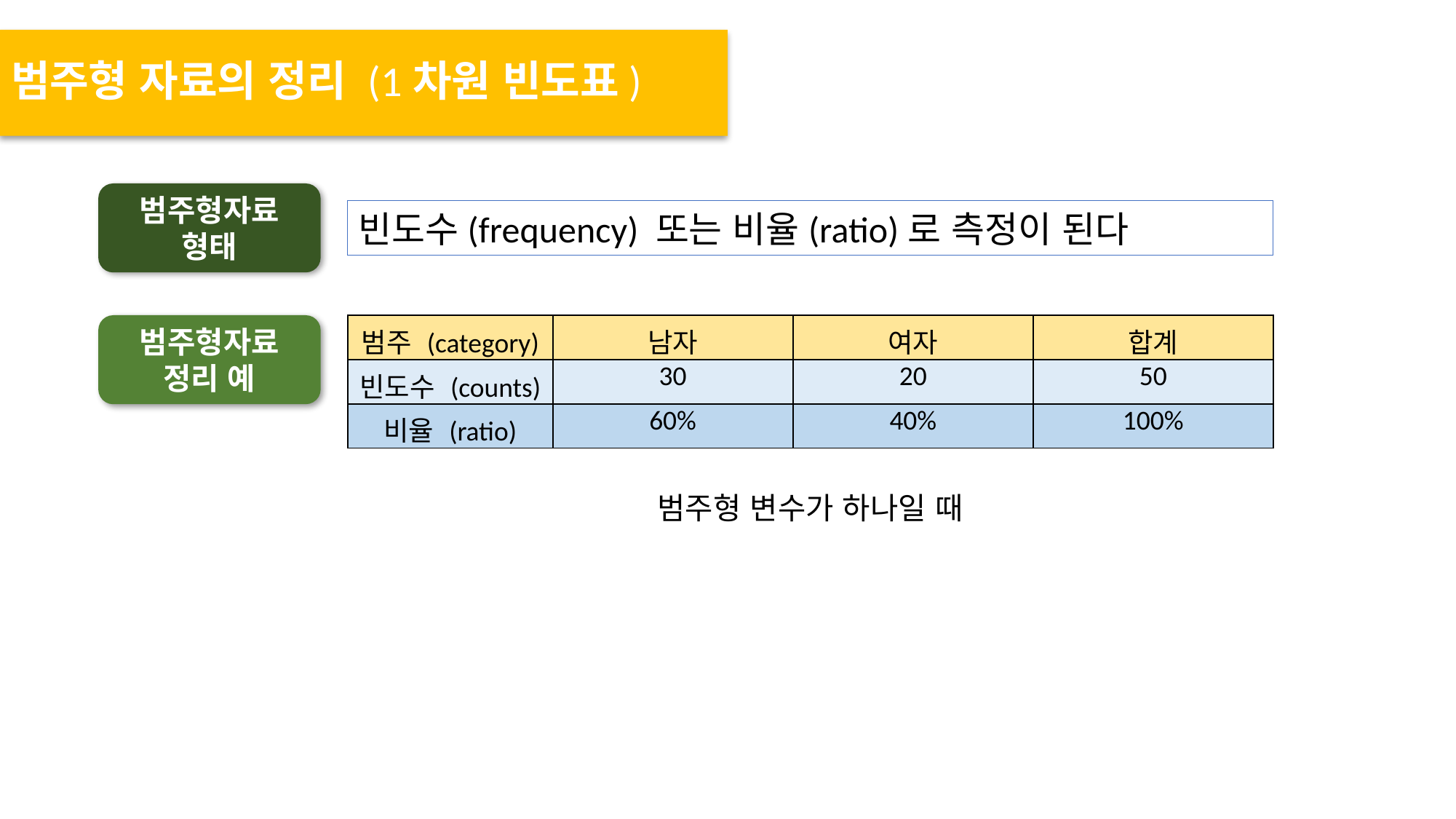

# 범주형 자료의 정리 (1차원 빈도표)
범주형자료
형태
빈도수(frequency) 또는 비율(ratio)로 측정이 된다
범주형자료
정리 예
| 범주 (category) | 남자 | 여자 | 합계 |
| --- | --- | --- | --- |
| 빈도수 (counts) | 30 | 20 | 50 |
| 비율 (ratio) | 60% | 40% | 100% |
범주형 변수가 하나일 때